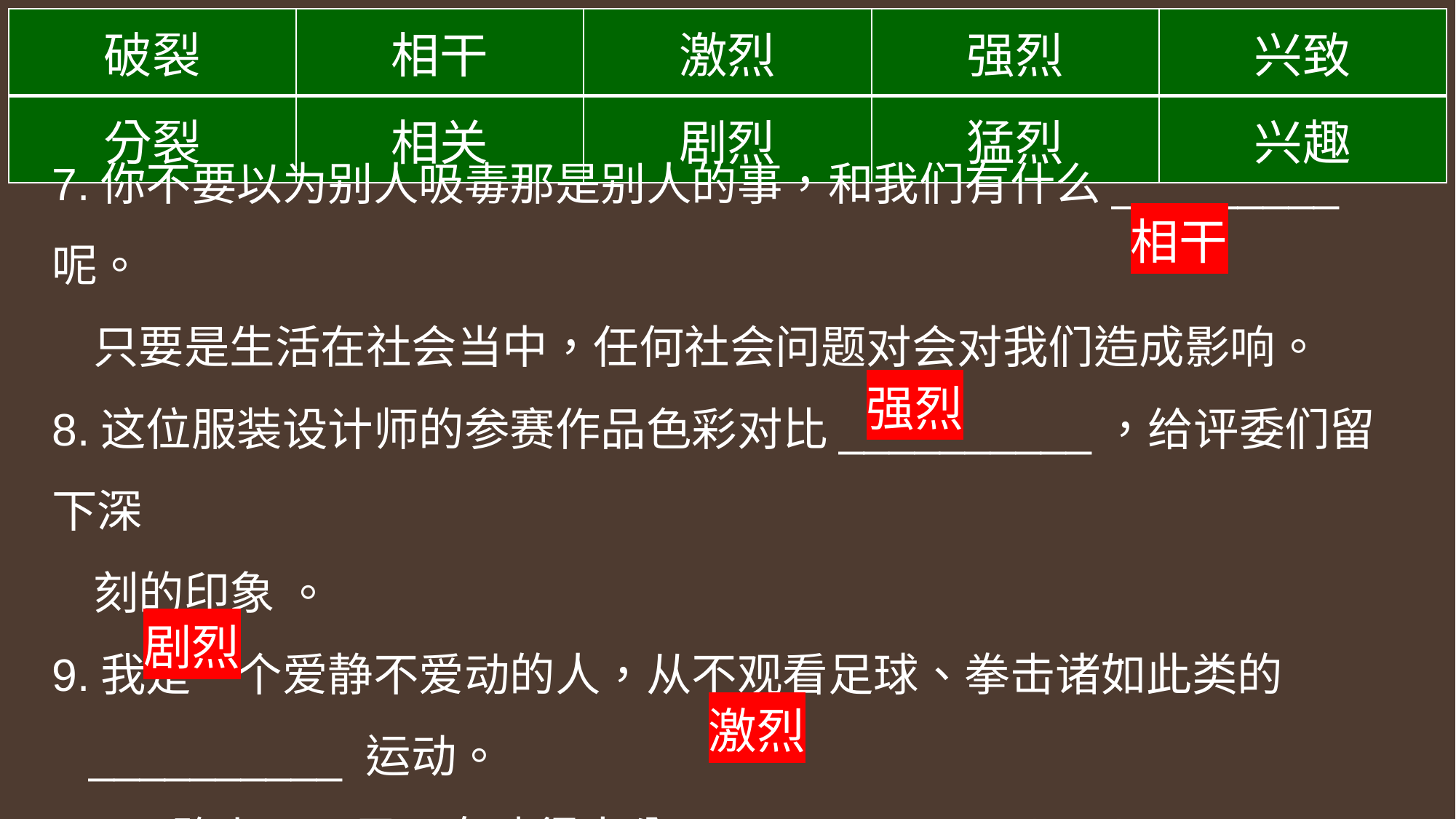

| 破裂 | 相干 | 激烈 | 强烈 | 兴致 |
| --- | --- | --- | --- | --- |
| 分裂 | 相关 | 剧烈 | 猛烈 | 兴趣 |
7.你不要以为别人吸毒那是别人的事，和我们有什么_________ 呢。
   只要是生活在社会当中，任何社会问题对会对我们造成影响。
8.这位服装设计师的参赛作品色彩对比__________，给评委们留下深
   刻的印象 。
9.我是一个爱静不爱动的人，从不观看足球、拳击诸如此类的
   __________ 运动。
10.马路上，一男一女吵得十分__________，引来不少人驻足一观 。
相干
强烈
剧烈
激烈